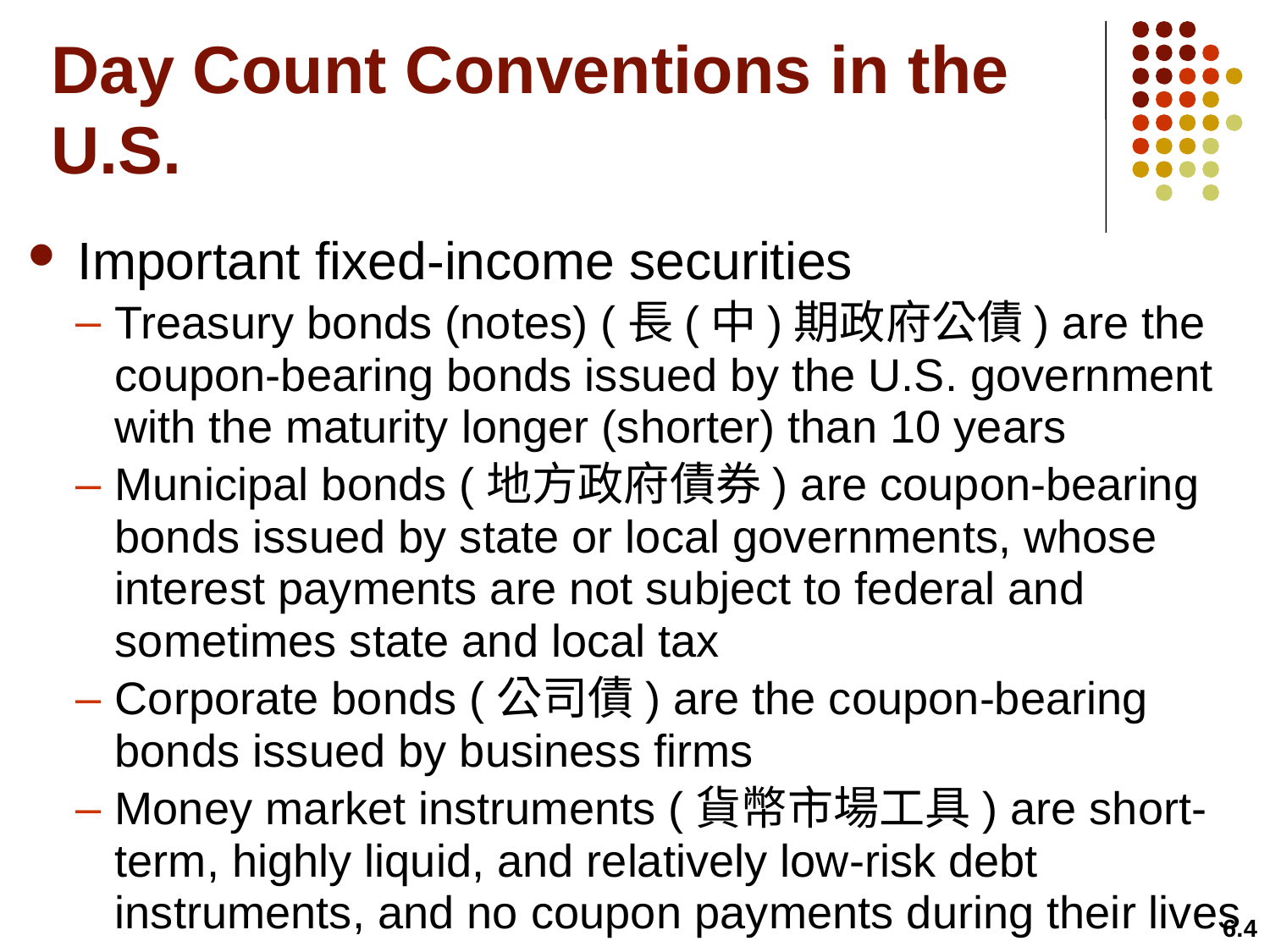

# Day Count Conventions in the U.S.
Important fixed-income securities
Treasury bonds (notes) (長(中)期政府公債) are the coupon-bearing bonds issued by the U.S. government with the maturity longer (shorter) than 10 years
Municipal bonds (地方政府債券) are coupon-bearing bonds issued by state or local governments, whose interest payments are not subject to federal and sometimes state and local tax
Corporate bonds (公司債) are the coupon-bearing bonds issued by business firms
Money market instruments (貨幣市場工具) are short-term, highly liquid, and relatively low-risk debt instruments, and no coupon payments during their lives
6.4